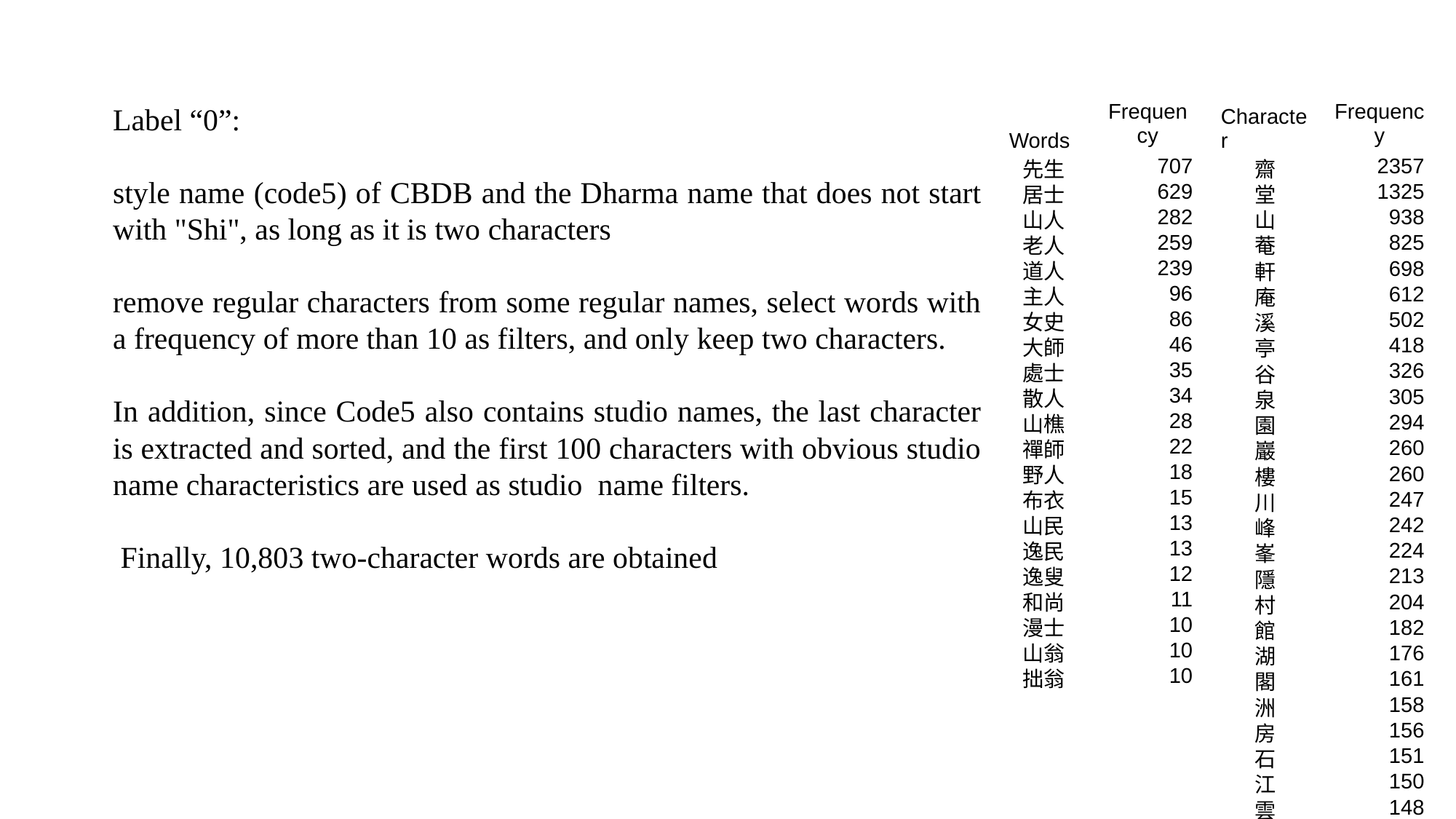

| Words | Frequency |
| --- | --- |
| 先生 | 707 |
| 居士 | 629 |
| 山人 | 282 |
| 老人 | 259 |
| 道人 | 239 |
| 主人 | 96 |
| 女史 | 86 |
| 大師 | 46 |
| 處士 | 35 |
| 散人 | 34 |
| 山樵 | 28 |
| 禪師 | 22 |
| 野人 | 18 |
| 布衣 | 15 |
| 山民 | 13 |
| 逸民 | 13 |
| 逸叟 | 12 |
| 和尚 | 11 |
| 漫士 | 10 |
| 山翁 | 10 |
| 拙翁 | 10 |
| Character | Frequency |
| --- | --- |
| 齋 | 2357 |
| 堂 | 1325 |
| 山 | 938 |
| 菴 | 825 |
| 軒 | 698 |
| 庵 | 612 |
| 溪 | 502 |
| 亭 | 418 |
| 谷 | 326 |
| 泉 | 305 |
| 園 | 294 |
| 巖 | 260 |
| 樓 | 260 |
| 川 | 247 |
| 峰 | 242 |
| 峯 | 224 |
| 隱 | 213 |
| 村 | 204 |
| 館 | 182 |
| 湖 | 176 |
| 閣 | 161 |
| 洲 | 158 |
| 房 | 156 |
| 石 | 151 |
| 江 | 150 |
| 雲 | 148 |
|  |  |
|  |  |
|  |  |
|  |  |
|  |  |
|  |  |
|  |  |
|  |  |
|  |  |
|  |  |
|  |  |
Label “0”:

style name (code5) of CBDB and the Dharma name that does not start with "Shi", as long as it is two characters

remove regular characters from some regular names, select words with a frequency of more than 10 as filters, and only keep two characters.

In addition, since Code5 also contains studio names, the last character is extracted and sorted, and the first 100 characters with obvious studio name characteristics are used as studio  name filters.

 Finally, 10,803 two-character words are obtained